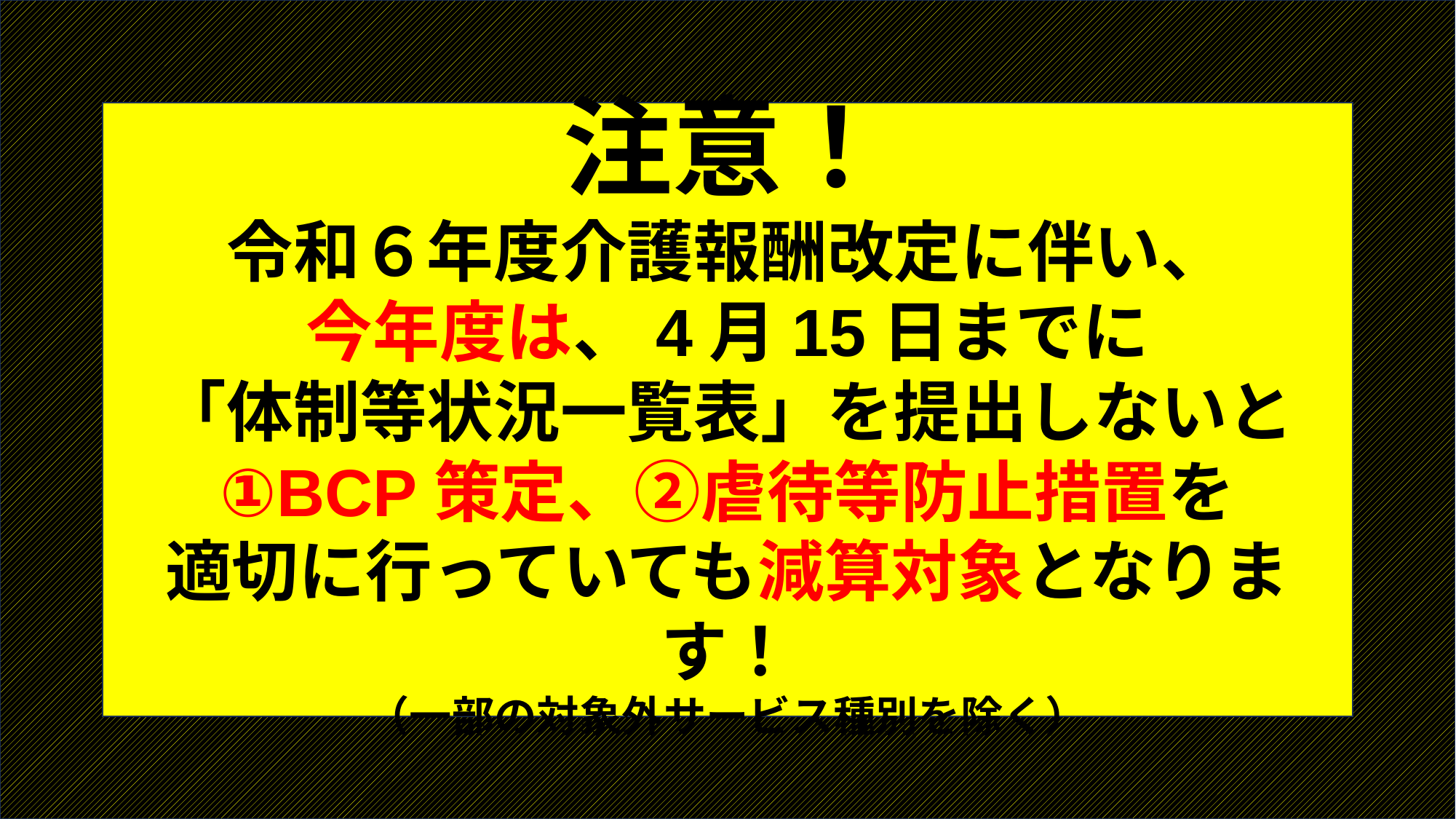

注意！
令和６年度介護報酬改定に伴い、
今年度は、4月15日までに
「体制等状況一覧表」を提出しないと
①BCP策定、②虐待等防止措置を
適切に行っていても減算対象となります！
（一部の対象外サービス種別を除く）